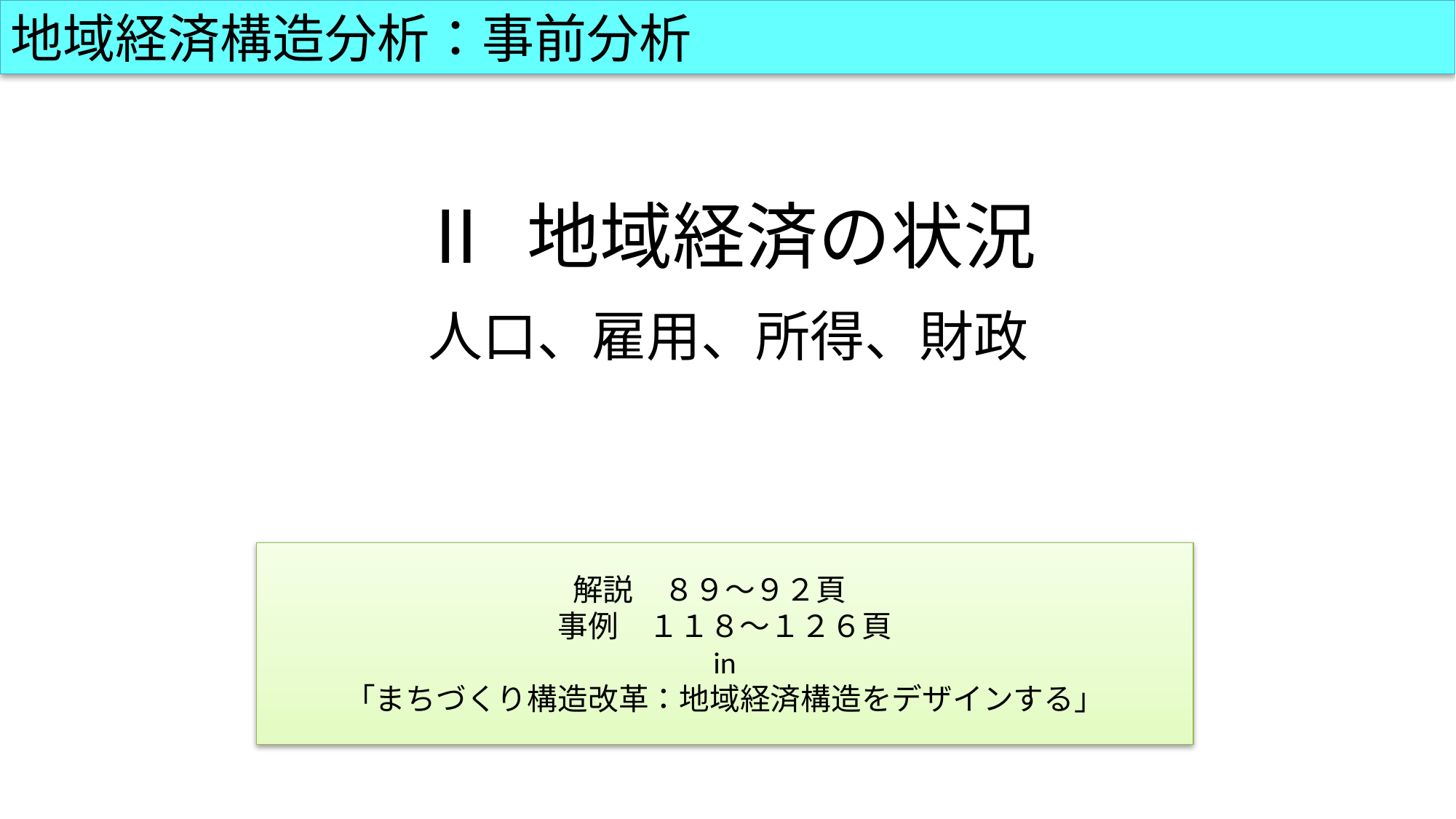

地域経済構造分析：事前分析
# Ⅱ 地域経済の状況 人口、雇用、所得、財政
解説　８９～９２頁　
事例　１１８～１２６頁
in
「まちづくり構造改革：地域経済構造をデザインする」